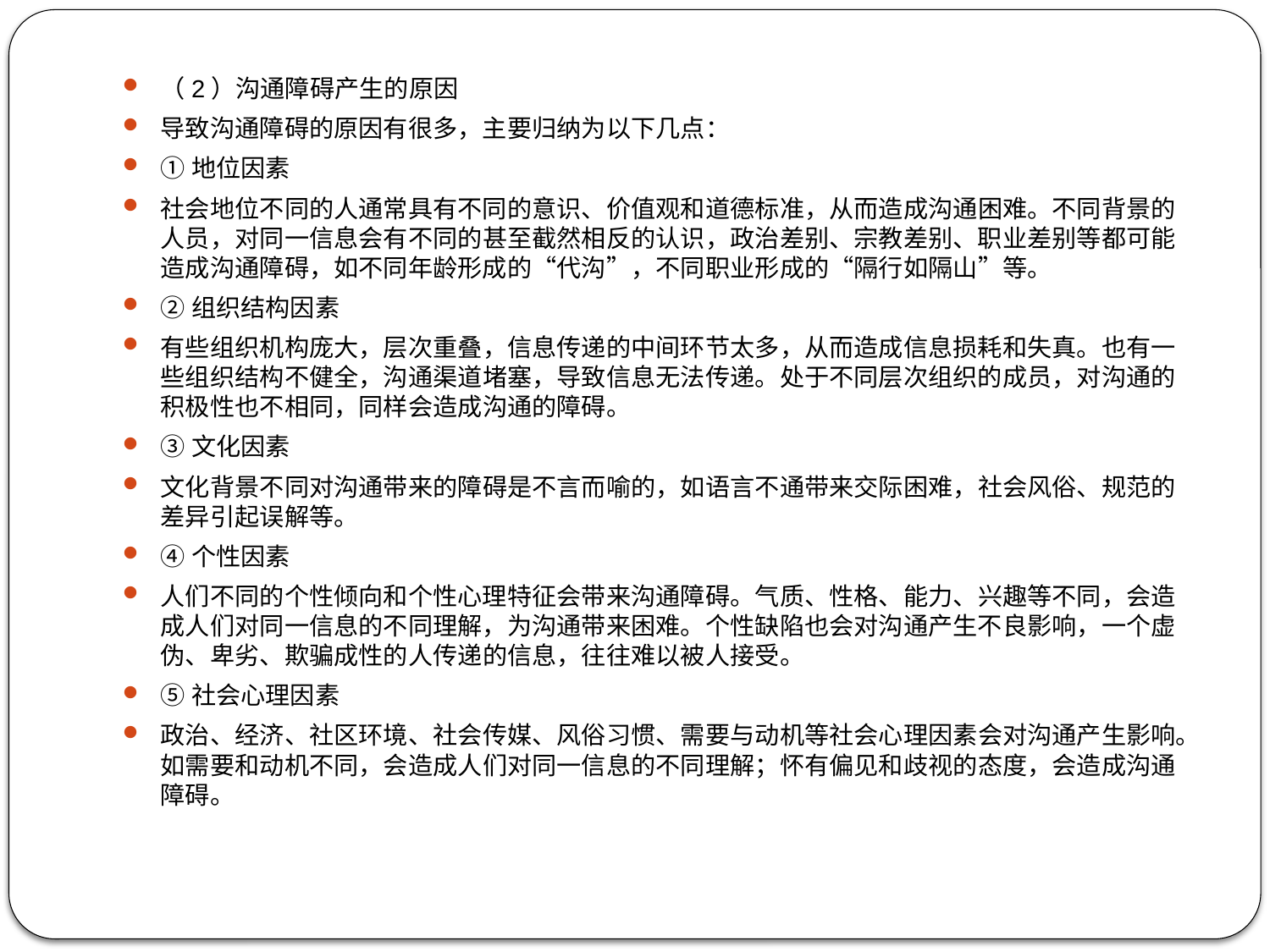

（2）沟通障碍产生的原因
导致沟通障碍的原因有很多，主要归纳为以下几点：
①地位因素
社会地位不同的人通常具有不同的意识、价值观和道德标准，从而造成沟通困难。不同背景的人员，对同一信息会有不同的甚至截然相反的认识，政治差别、宗教差别、职业差别等都可能造成沟通障碍，如不同年龄形成的“代沟”，不同职业形成的“隔行如隔山”等。
②组织结构因素
有些组织机构庞大，层次重叠，信息传递的中间环节太多，从而造成信息损耗和失真。也有一些组织结构不健全，沟通渠道堵塞，导致信息无法传递。处于不同层次组织的成员，对沟通的积极性也不相同，同样会造成沟通的障碍。
③文化因素
文化背景不同对沟通带来的障碍是不言而喻的，如语言不通带来交际困难，社会风俗、规范的差异引起误解等。
④个性因素
人们不同的个性倾向和个性心理特征会带来沟通障碍。气质、性格、能力、兴趣等不同，会造成人们对同一信息的不同理解，为沟通带来困难。个性缺陷也会对沟通产生不良影响，一个虚伪、卑劣、欺骗成性的人传递的信息，往往难以被人接受。
⑤社会心理因素
政治、经济、社区环境、社会传媒、风俗习惯、需要与动机等社会心理因素会对沟通产生影响。如需要和动机不同，会造成人们对同一信息的不同理解；怀有偏见和歧视的态度，会造成沟通障碍。